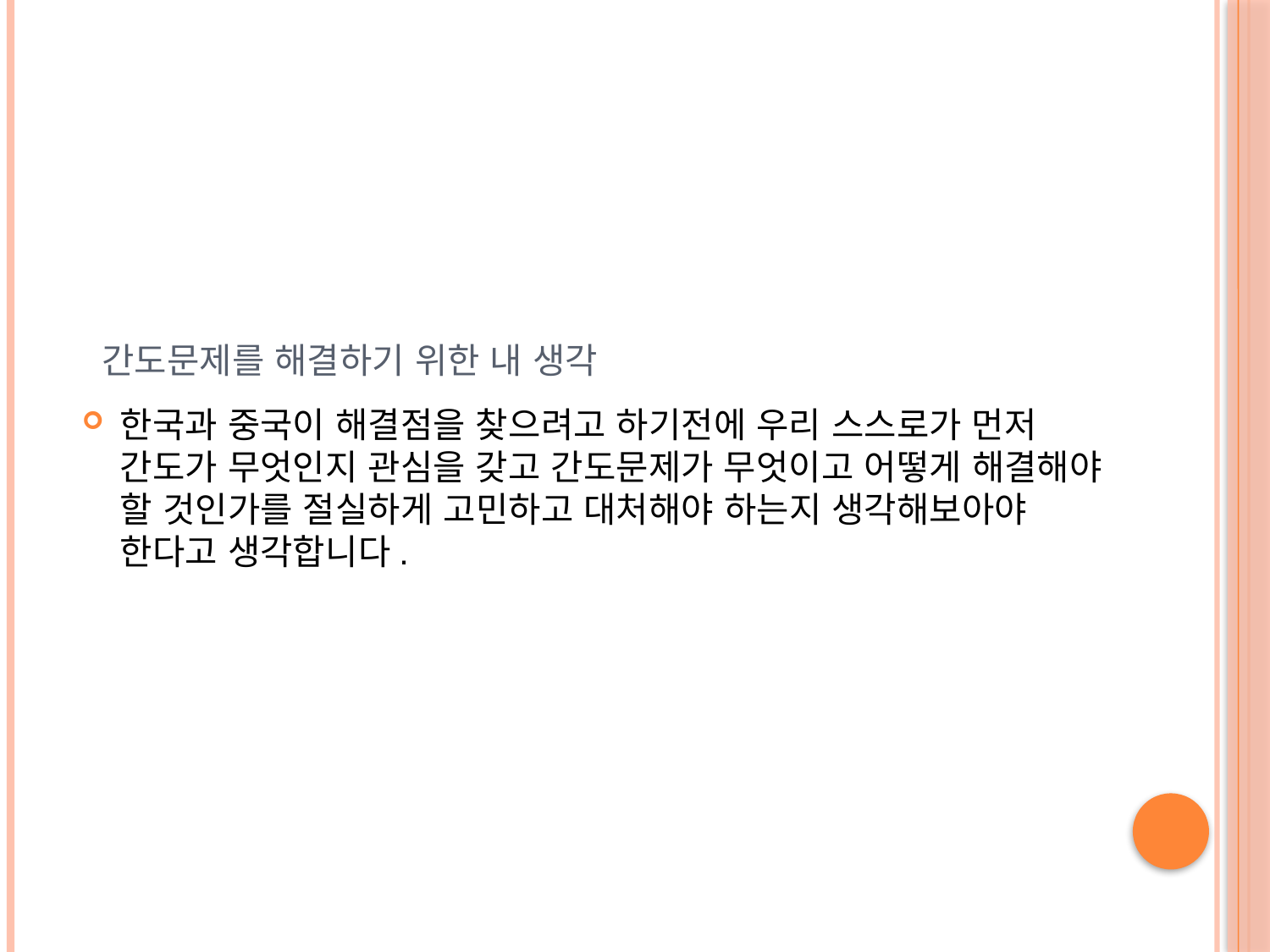

# 간도문제를 해결하기 위한 내 생각
한국과 중국이 해결점을 찾으려고 하기전에 우리 스스로가 먼저 간도가 무엇인지 관심을 갖고 간도문제가 무엇이고 어떻게 해결해야 할 것인가를 절실하게 고민하고 대처해야 하는지 생각해보아야 한다고 생각합니다.